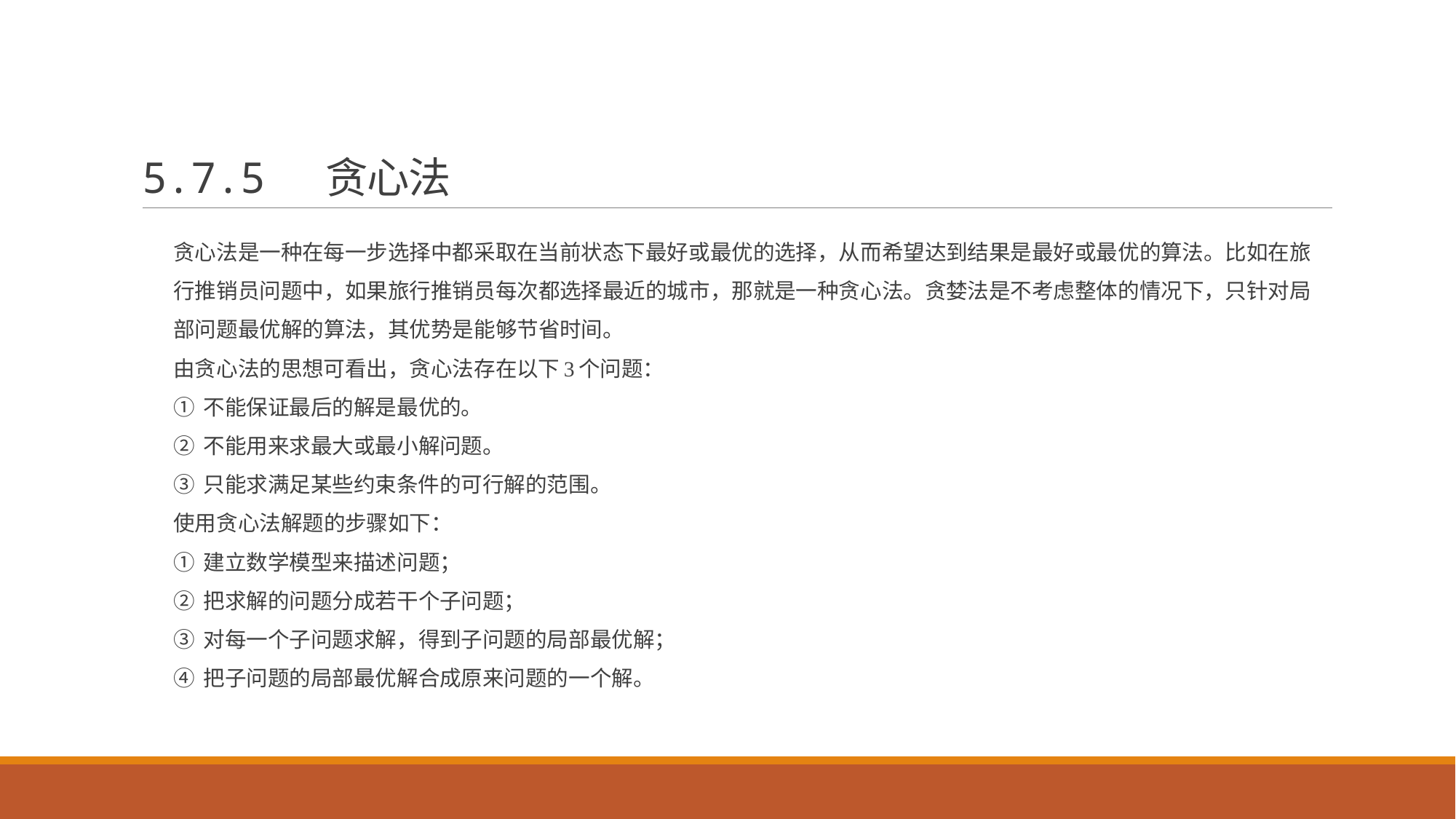

# 5.7.5  贪心法
贪心法是一种在每一步选择中都采取在当前状态下最好或最优的选择，从而希望达到结果是最好或最优的算法。比如在旅行推销员问题中，如果旅行推销员每次都选择最近的城市，那就是一种贪心法。贪婪法是不考虑整体的情况下，只针对局部问题最优解的算法，其优势是能够节省时间。
由贪心法的思想可看出，贪心法存在以下3个问题：
① 不能保证最后的解是最优的。
② 不能用来求最大或最小解问题。
③ 只能求满足某些约束条件的可行解的范围。
使用贪心法解题的步骤如下：
① 建立数学模型来描述问题；
② 把求解的问题分成若干个子问题；
③ 对每一个子问题求解，得到子问题的局部最优解；
④ 把子问题的局部最优解合成原来问题的一个解。